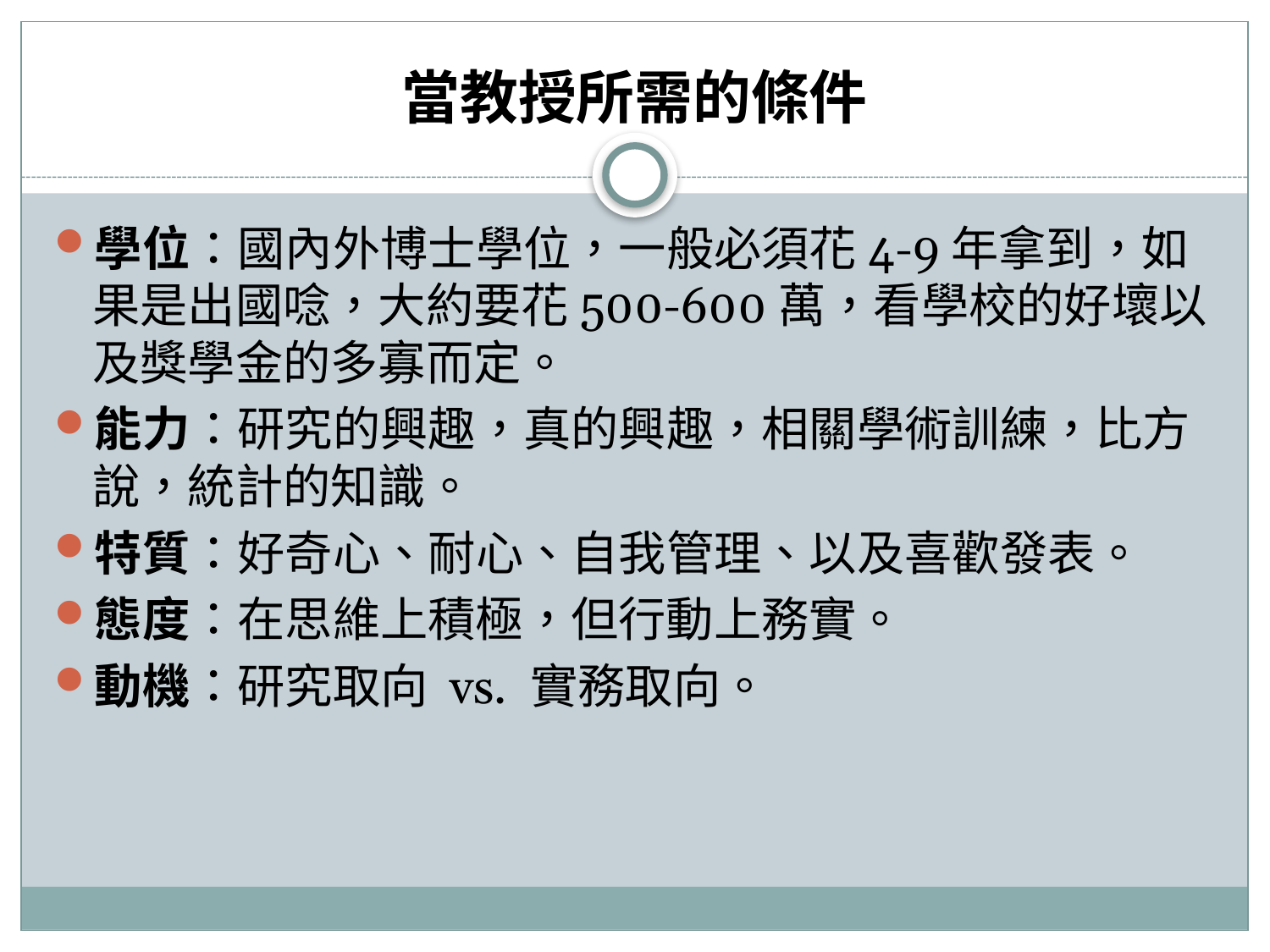

# 當教授所需的條件
學位：國內外博士學位，一般必須花4-9年拿到，如果是出國唸，大約要花500-600萬，看學校的好壞以及獎學金的多寡而定。
能力：研究的興趣，真的興趣，相關學術訓練，比方說，統計的知識。
特質：好奇心、耐心、自我管理、以及喜歡發表。
態度：在思維上積極，但行動上務實。
動機：研究取向 vs. 實務取向。